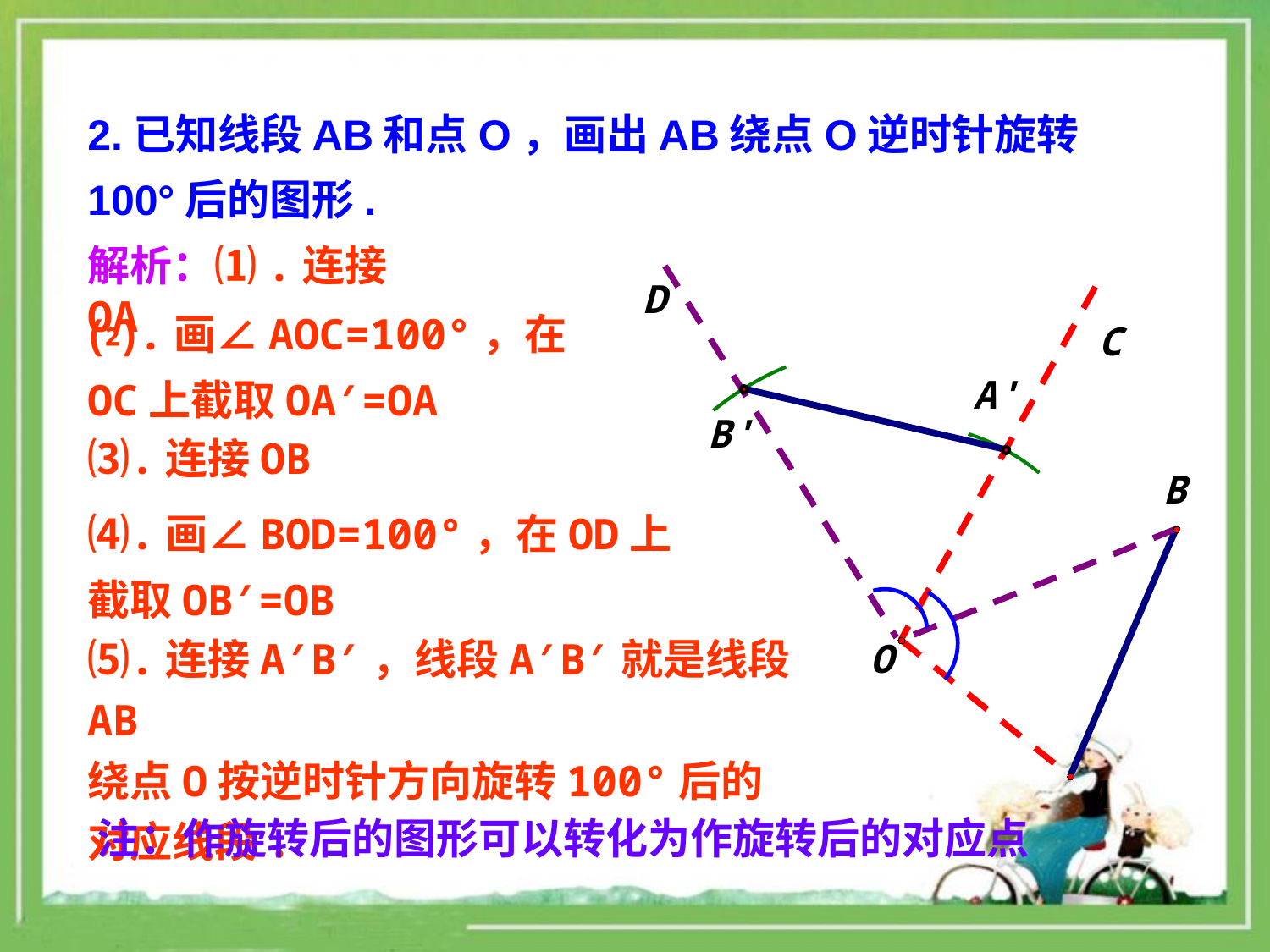

2.已知线段AB和点O，画出AB绕点O逆时针旋转100°后的图形.
解析：⑴.连接OA

D
⑵.画∠AOC=100°，在OC上截取OA′=OA

C

A'

B'
⑶.连接OB

B
⑷.画∠BOD=100°，在OD上截取OB′=OB

⑸.连接A′B′，线段A′B′就是线段AB
绕点O按逆时针方向旋转100°后的
对应线段.
O

A

注：作旋转后的图形可以转化为作旋转后的对应点